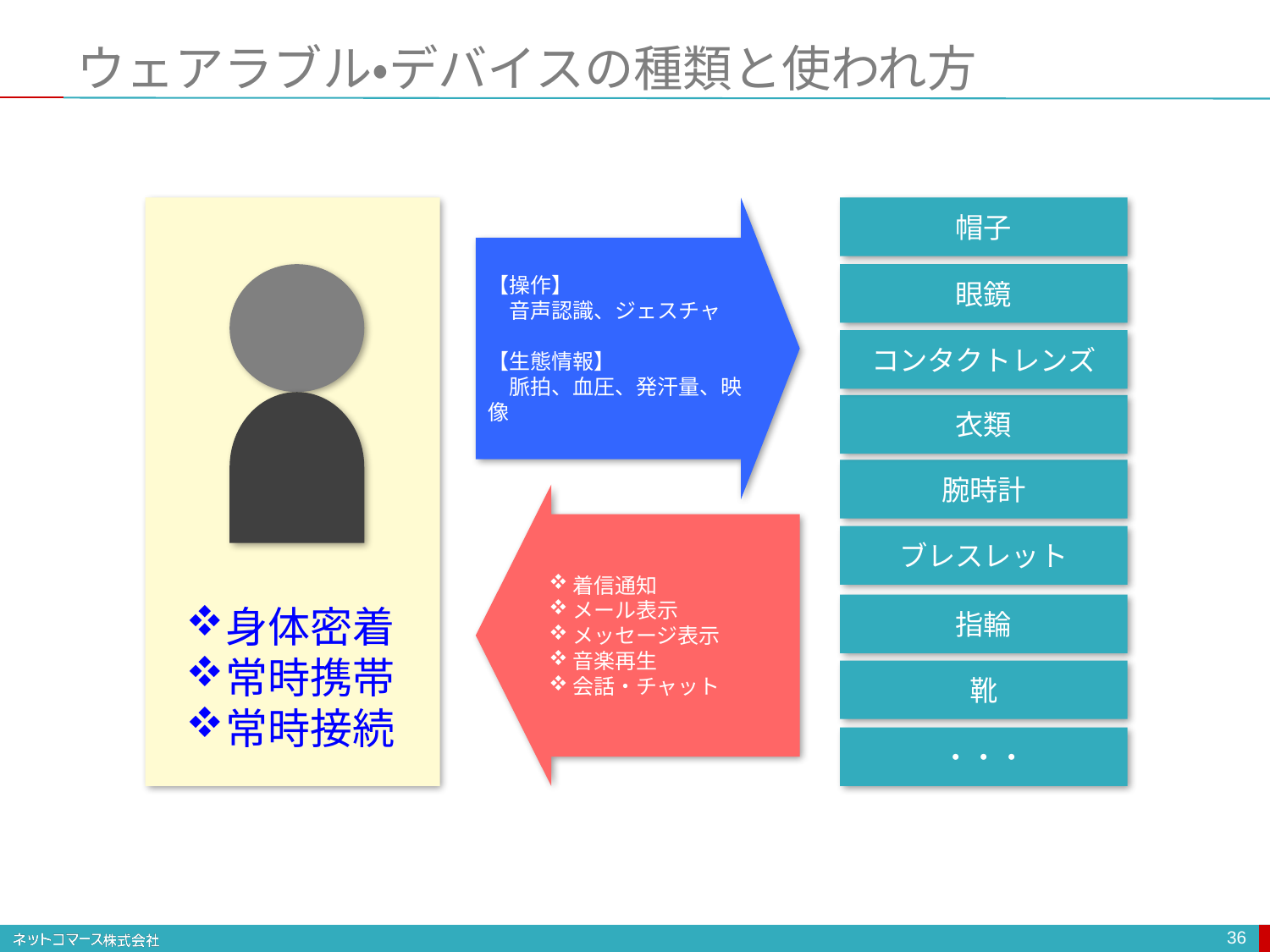

# ウェアラブル・デバイスの種類と使われ方

【操作】
　音声認識、ジェスチャ

【生態情報】
　脈拍、血圧、発汗量、映像
帽子

眼鏡
コンタクトレンズ
衣類
腕時計
着信通知
メール表示
メッセージ表示
音楽再生
会話・チャット
ブレスレット
身体密着
常時携帯
常時接続
指輪
靴
・・・
36